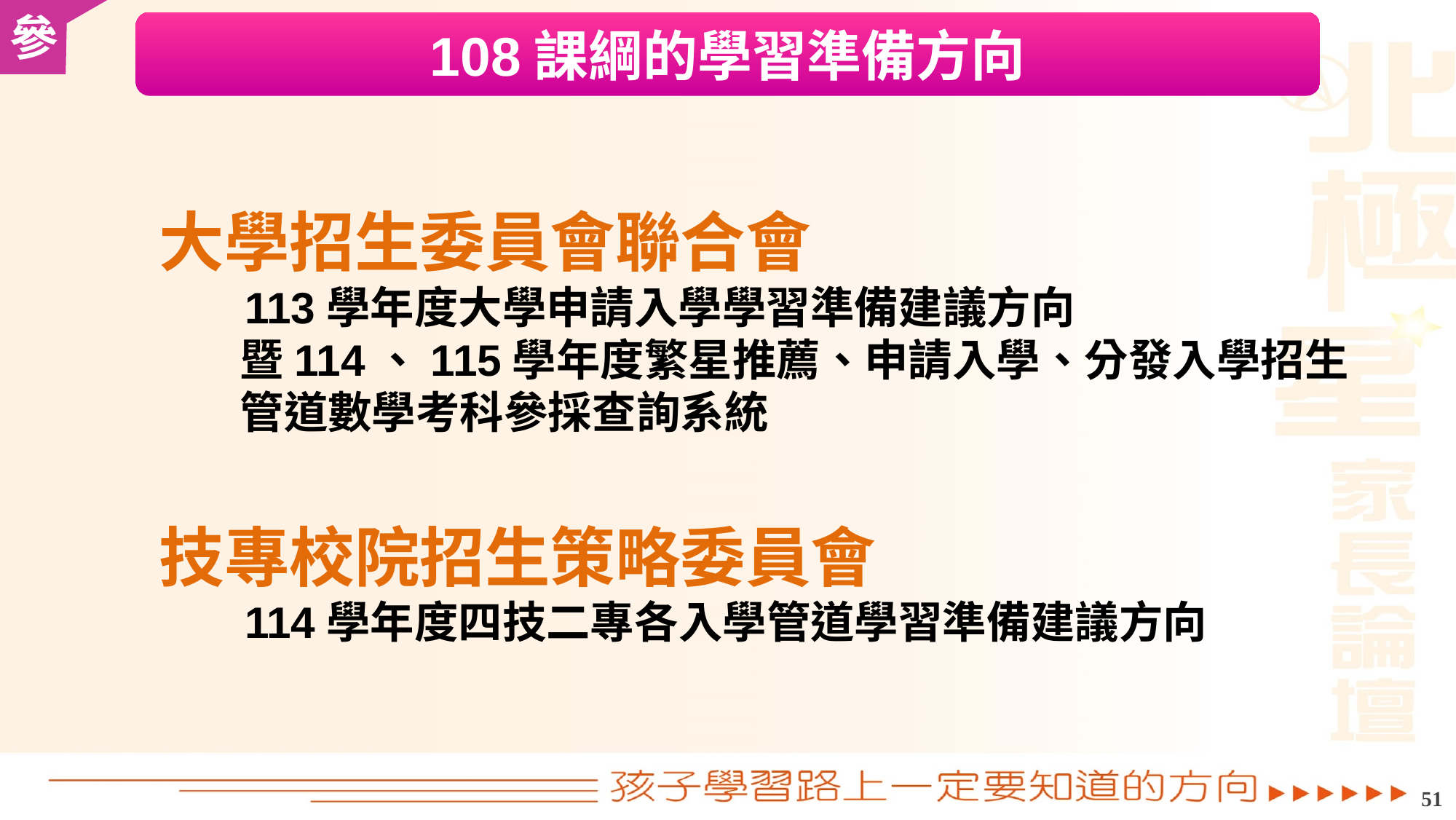

108課綱的學習準備方向
大學招生委員會聯合會
       113學年度大學申請入學學習準備建議方向
       暨114、115學年度繁星推薦、申請入學、分發入學招生
       管道數學考科參採查詢系統

技專校院招生策略委員會
       114學年度四技二專各入學管道學習準備建議方向

51